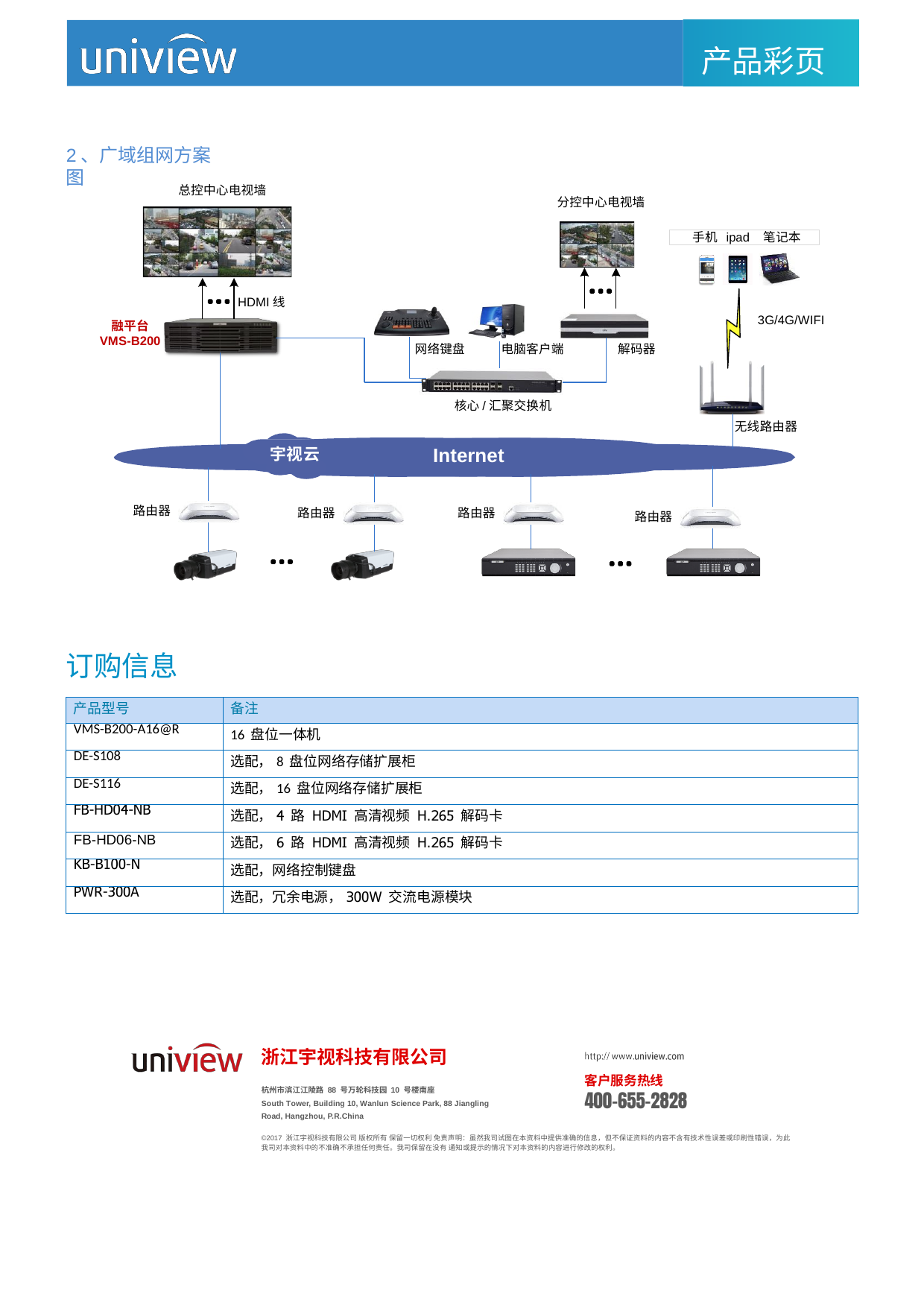

产品彩页
2、广域组网方案图
总控中心电视墙
分控中心电视墙

手机  ipad   笔记本

HDMI线

3G/4G/WIFI
融平台
VMS-B200

网络键盘
电脑客户端
解码器

核心/汇聚交换机
无线路由器

Internet
宇视云

路由器
路由器
路由器

路由器

订购信息
| 产品型号 | 备注 |
| --- | --- |
| VMS-B200-A16@R | 16 盘位一体机 |
| DE-S108 | 选配，8 盘位网络存储扩展柜 |
| DE-S116 | 选配，16 盘位网络存储扩展柜 |
| FB-HD04-NB | 选配，4 路 HDMI 高清视频 H.265 解码卡 |
| FB-HD06-NB | 选配，6 路 HDMI 高清视频 H.265 解码卡 |
| KB-B100-N | 选配，网络控制键盘 |
| PWR-300A | 选配，冗余电源，300W 交流电源模块 |

浙江宇视科技有限公司

客户服务热线
400-655-2828
杭州市滨江江陵路 88 号万轮科技园 10 号楼南座
South Tower, Building 10, Wanlun Science Park, 88 Jiangling Road, Hangzhou, P.R.China
©2017 浙江宇视科技有限公司 版权所有 保留一切权利 免责声明：虽然我司试图在本资料中提供准确的信息，但不保证资料的内容不含有技术性误差或印刷性错误，为此我司对本资料中的不准确不承担任何责任。我司保留在没有 通知或提示的情况下对本资料的内容进行修改的权利。